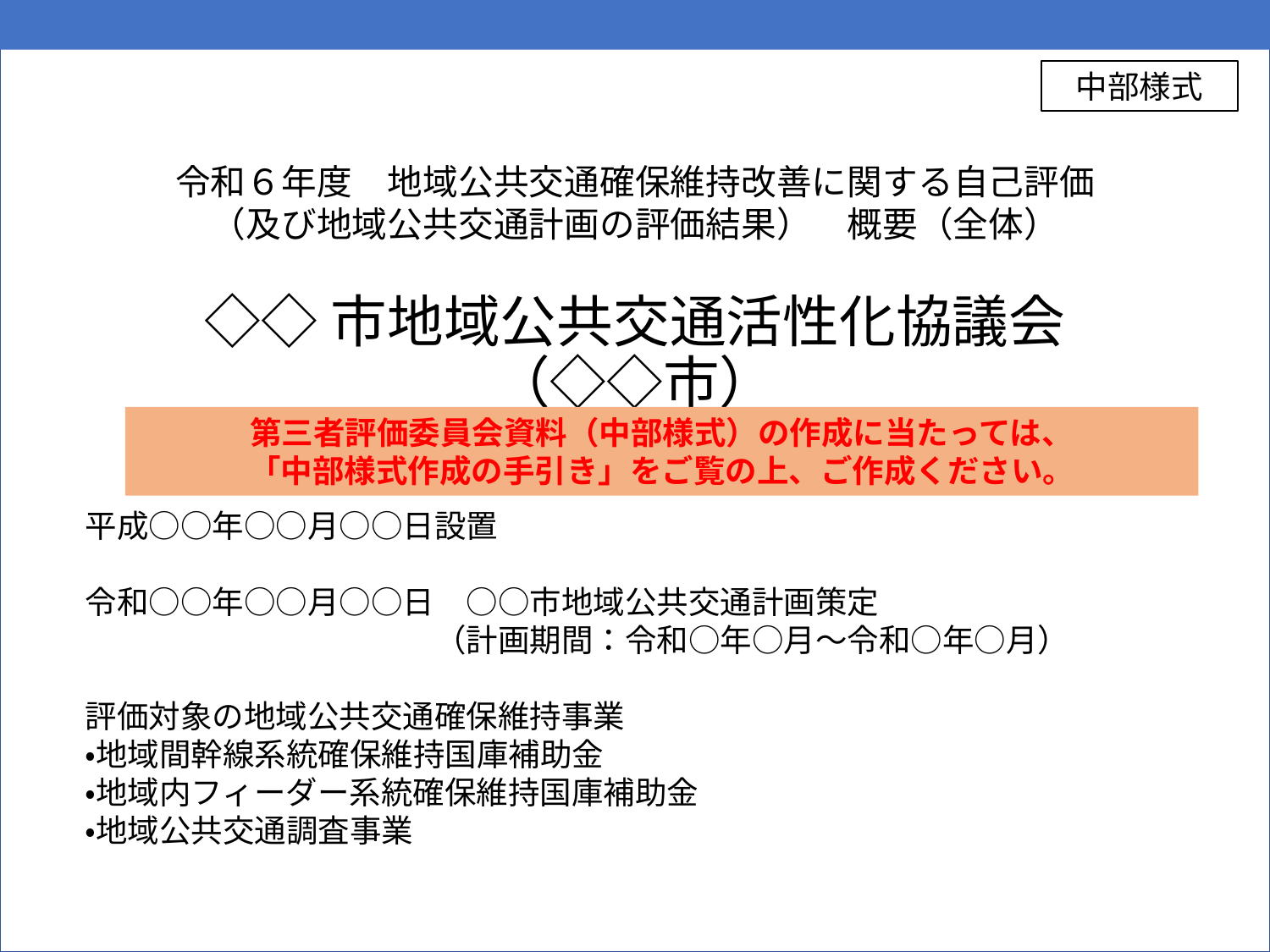

1
中部様式
令和６年度　地域公共交通確保維持改善に関する自己評価
（及び地域公共交通計画の評価結果）　概要（全体）
# ◇◇市地域公共交通活性化協議会 （◇◇市）
第三者評価委員会資料（中部様式）の作成に当たっては、
「中部様式作成の手引き」をご覧の上、ご作成ください。
平成○○年○○月○○日設置

令和○○年○○月○○日　○○市地域公共交通計画策定
　　　　　　　　　　　（計画期間：令和○年○月～令和○年○月）

評価対象の地域公共交通確保維持事業
・地域間幹線系統確保維持国庫補助金
・地域内フィーダー系統確保維持国庫補助金
・地域公共交通調査事業